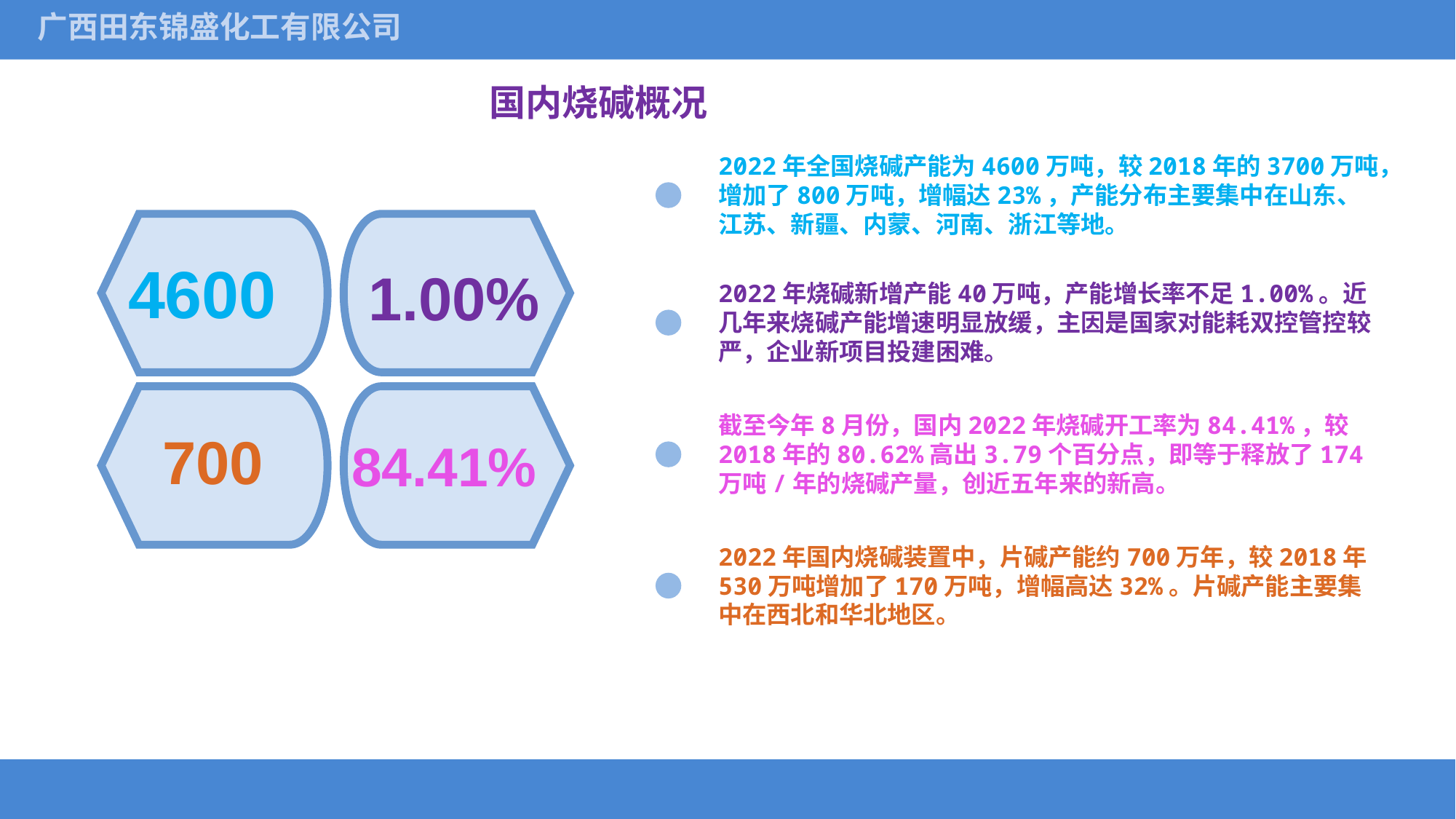

广西田东锦盛化工有限公司

国内烧碱概况
2022年全国烧碱产能为4600万吨，较2018年的3700万吨，增加了800万吨，增幅达23%，产能分布主要集中在山东、江苏、新疆、内蒙、河南、浙江等地。

4600
1.00%
2022年烧碱新增产能40万吨，产能增长率不足1.00%。近几年来烧碱产能增速明显放缓，主因是国家对能耗双控管控较严，企业新项目投建困难。

截至今年8月份，国内2022年烧碱开工率为84.41%，较2018年的80.62%高出3.79个百分点，即等于释放了174万吨/年的烧碱产量，创近五年来的新高。
700
84.41%

2022年国内烧碱装置中，片碱产能约700万年，较2018年530万吨增加了170万吨，增幅高达32%。片碱产能主要集中在西北和华北地区。